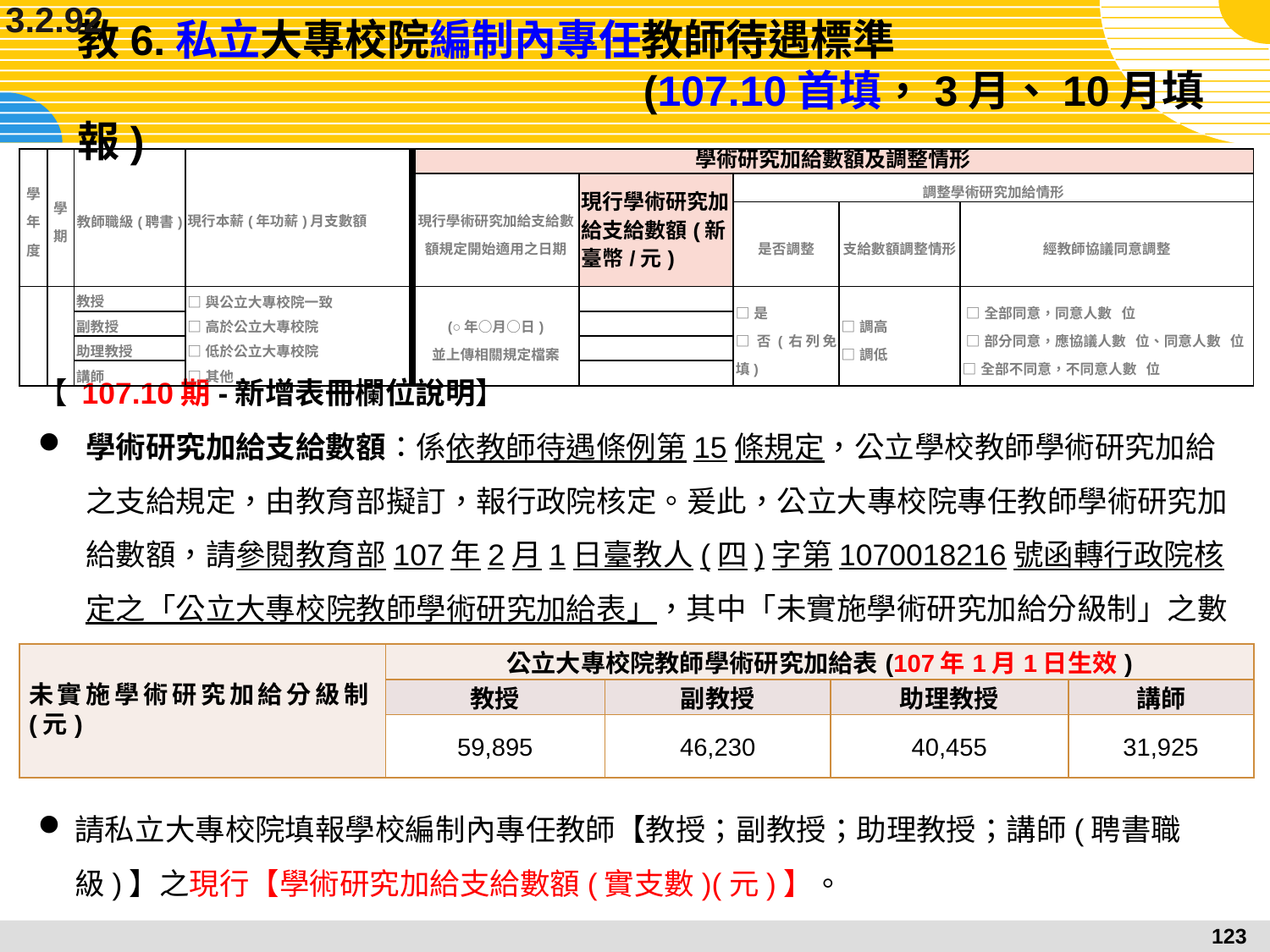

3.2.92
# 教6.私立大專校院編制內專任教師待遇標準						     (107.10首填，3月、10月填報)
| 學年度 | 學期 | 教師職級(聘書) | 現行本薪(年功薪)月支數額 | 學術研究加給數額及調整情形 |  |  |  |  |
| --- | --- | --- | --- | --- | --- | --- | --- | --- |
|  |  |  |  | 現行學術研究加給支給數額規定開始適用之日期 | 現行學術研究加給支給數額(新臺幣/元) | 調整學術研究加給情形 |  |  |
|  |  |  |  |  |  | 是否調整 | 支給數額調整情形 | 經教師協議同意調整 |
|  |  | 教授 | □與公立大專校院一致 □高於公立大專校院 □低於公立大專校院 □其他 | (○年○月○日) 並上傳相關規定檔案 |  | □是 □否(右列免填) | □調高 □調低 | □全部同意，同意人數 位 □部分同意，應協議人數 位、同意人數 位 □全部不同意，不同意人數 位 |
|  |  | 副教授 |  |  |  |  |  |  |
|  |  | 助理教授 |  |  |  |  |  |  |
|  |  | 講師 |  |  |  |  |  |  |
【 107.10期-新增表冊欄位說明】
學術研究加給支給數額：係依教師待遇條例第15條規定，公立學校教師學術研究加給之支給規定，由教育部擬訂，報行政院核定。爰此，公立大專校院專任教師學術研究加給數額，請參閱教育部107年2月1日臺教人(四)字第1070018216號函轉行政院核定之「公立大專校院教師學術研究加給表」，其中「未實施學術研究加給分級制」之數額如下表：
| 未實施學術研究加給分級制(元) | 公立大專校院教師學術研究加給表(107年1月1日生效) |  |  |  |
| --- | --- | --- | --- | --- |
|  | 教授 | 副教授 | 助理教授 | 講師 |
|  | 59,895 | 46,230 | 40,455 | 31,925 |
請私立大專校院填報學校編制內專任教師【教授；副教授；助理教授；講師(聘書職級)】之現行【學術研究加給支給數額(實支數)(元)】。